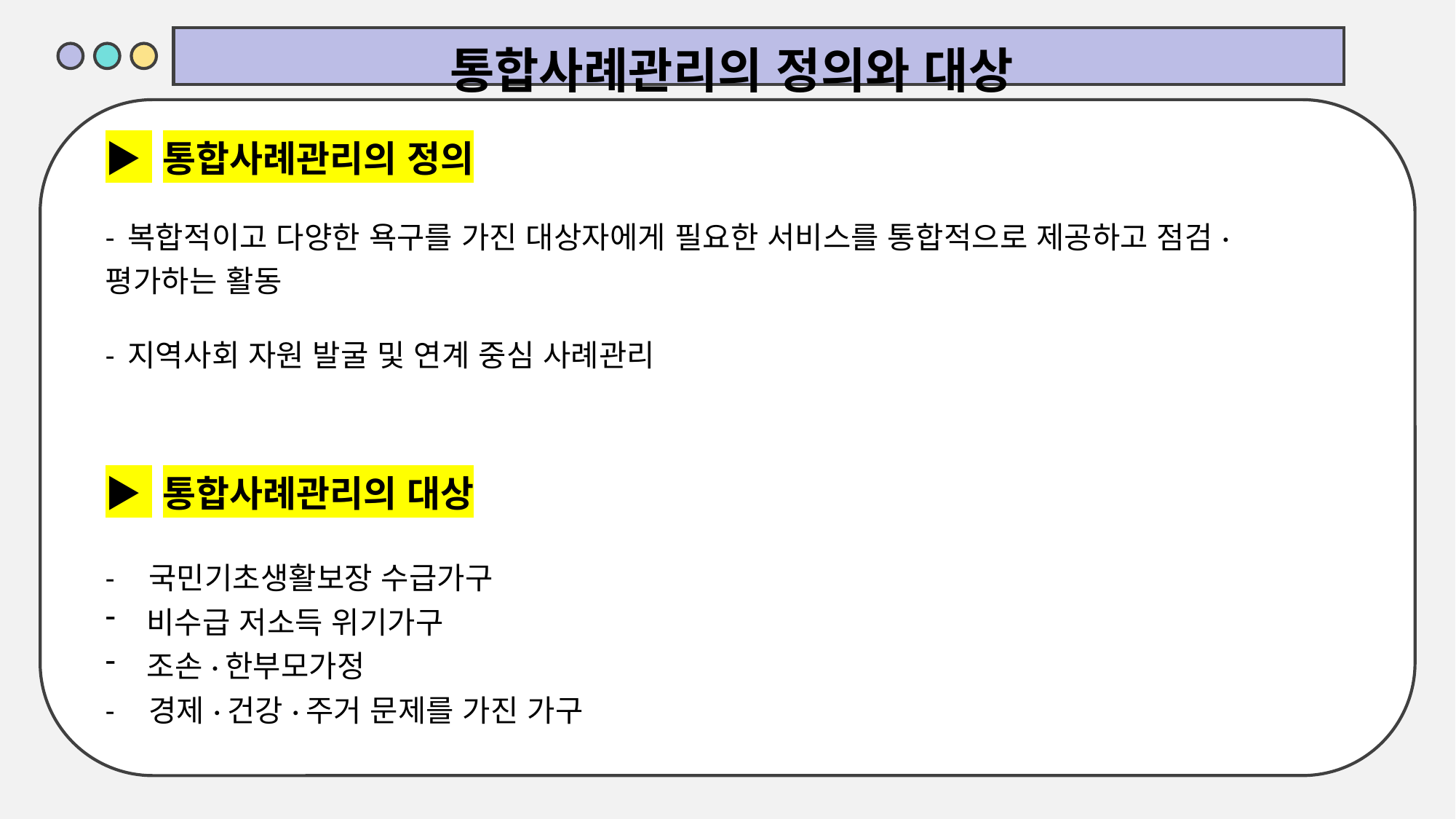

통합사례관리의 정의와 대상

| ▶ 통합사례관리의 정의 - 복합적이고 다양한 욕구를 가진 대상자에게 필요한 서비스를 통합적으로 제공하고 점검·평가하는 활동 - 지역사회 자원 발굴 및 연계 중심 사례관리 |
| --- |
|  |
| ▶ 통합사례관리의 대상 - 국민기초생활보장 수급가구 비수급 저소득 위기가구 조손·한부모가정 - 경제·건강·주거 문제를 가진 가구 |
|  |
|  |